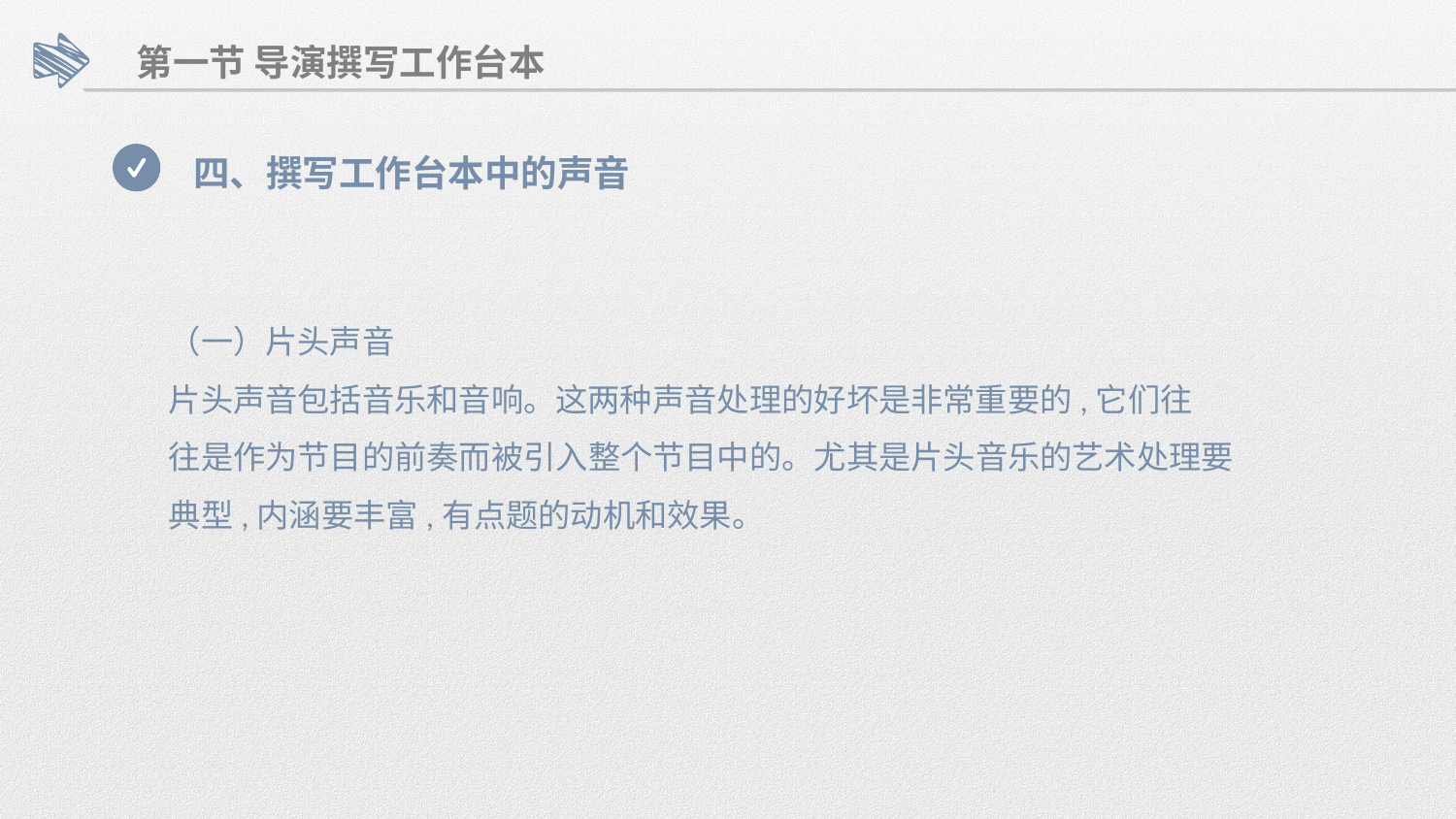

第一节 导演撰写工作台本
四、撰写工作台本中的声音

（一）片头声音
片头声音包括音乐和音响。这两种声音处理的好坏是非常重要的,它们往
往是作为节目的前奏而被引入整个节目中的。尤其是片头音乐的艺术处理要
典型,内涵要丰富,有点题的动机和效果。